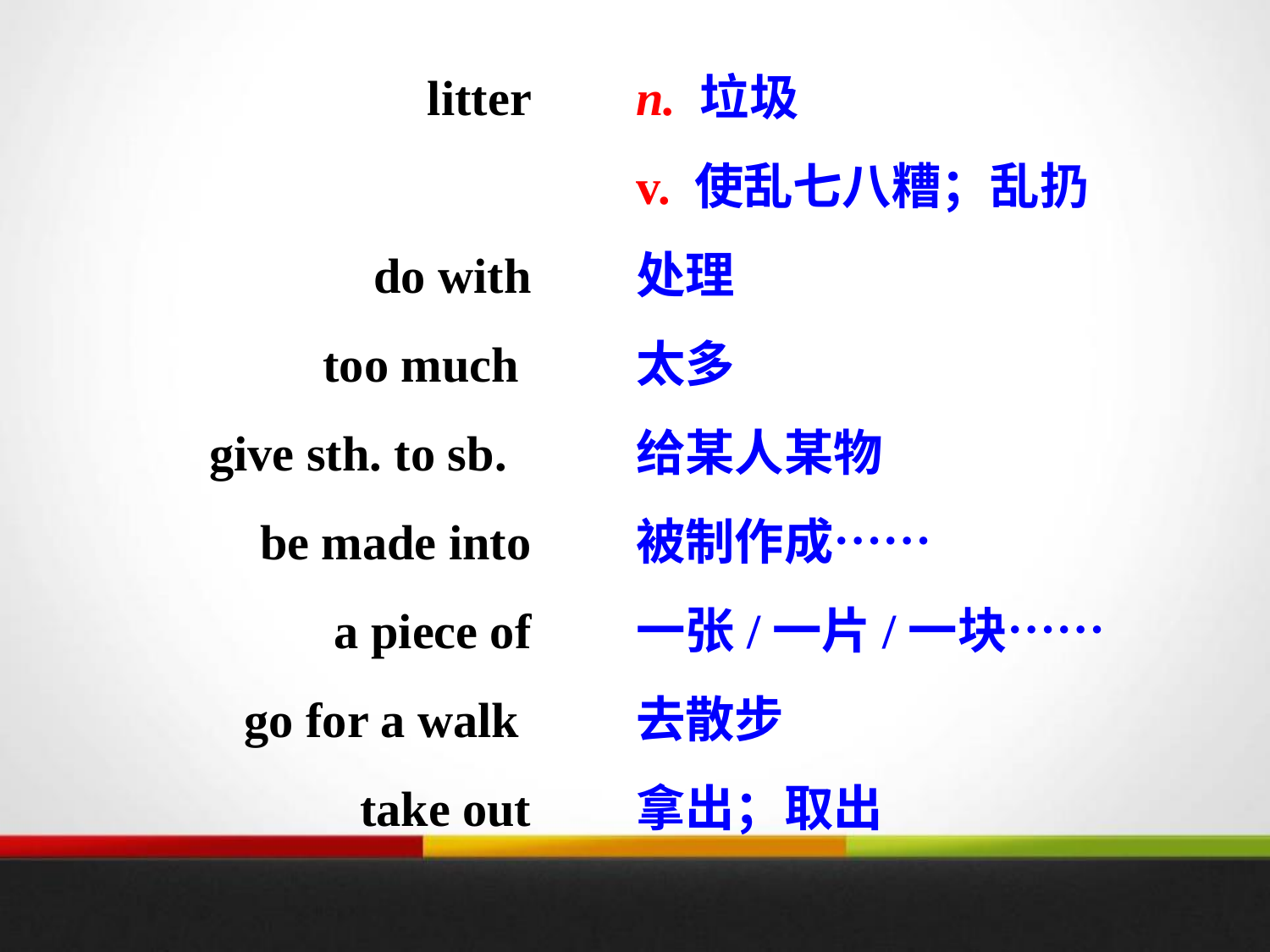

litter

do with
too much
give sth. to sb.
be made into
a piece of
go for a walk
take out
n. 垃圾
v. 使乱七八糟；乱扔
处理
太多
给某人某物
被制作成……
一张/一片/一块……
去散步
拿出；取出